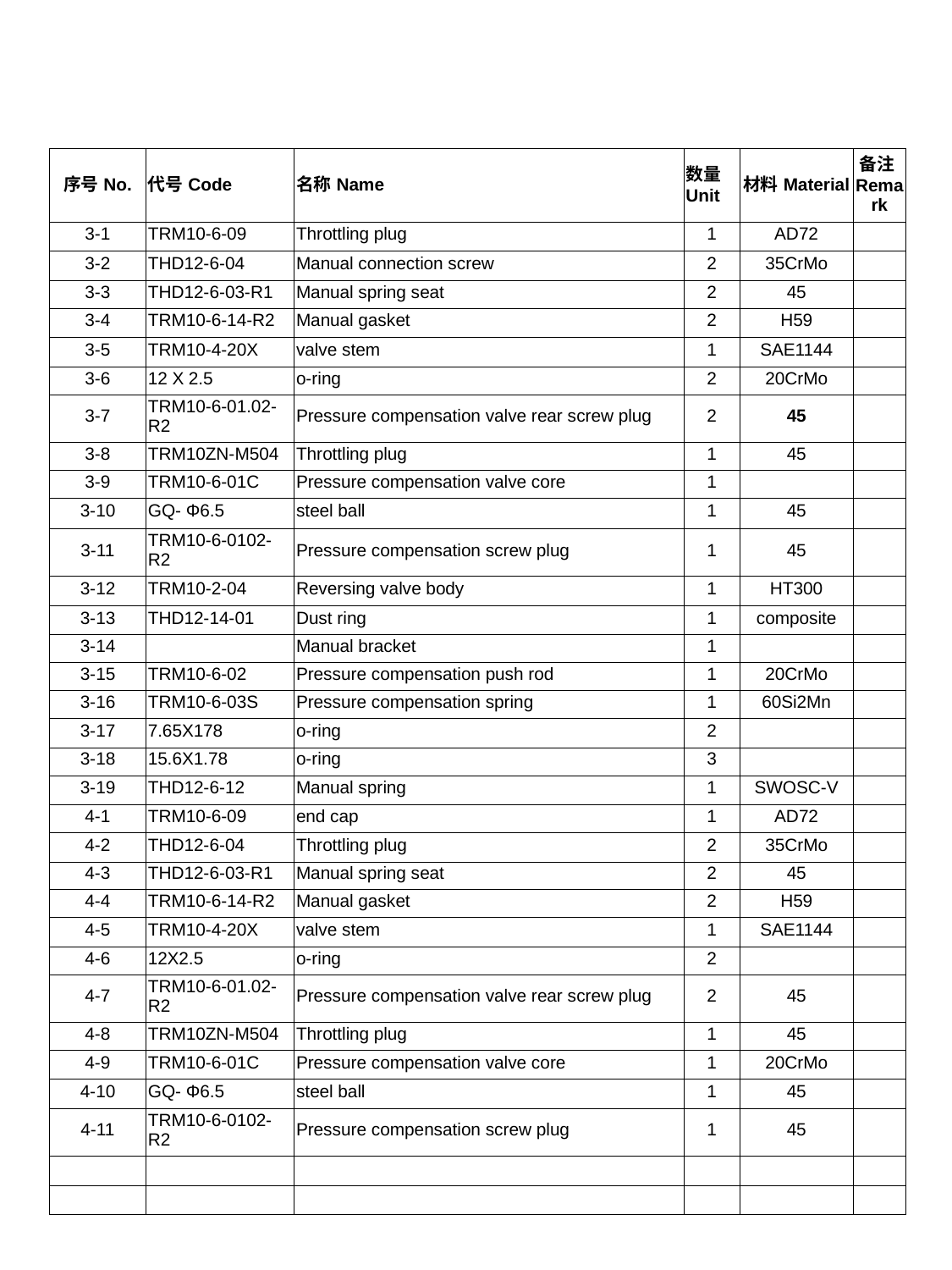

| 序号No. | 代号Code | 名称Name | 数量Unit | 材料Material | 备注Remark |
| --- | --- | --- | --- | --- | --- |
| 3-1 | TRM10-6-09 | Throttling plug | 1 | AD72 |  |
| 3-2 | THD12-6-04 | Manual connection screw | 2 | 35CrMo |  |
| 3-3 | THD12-6-03-R1 | Manual spring seat | 2 | 45 |  |
| 3-4 | TRM10-6-14-R2 | Manual gasket | 2 | H59 |  |
| 3-5 | TRM10-4-20X | valve stem | 1 | SAE1144 |  |
| 3-6 | 12 X 2.5 | o-ring | 2 | 20CrMo |  |
| 3-7 | TRM10-6-01.02-R2 | Pressure compensation valve rear screw plug | 2 | 45 |  |
| 3-8 | TRM10ZN-M504 | Throttling plug | 1 | 45 |  |
| 3-9 | TRM10-6-01C | Pressure compensation valve core | 1 |  |  |
| 3-10 | GQ- Φ6.5 | steel ball | 1 | 45 |  |
| 3-11 | TRM10-6-0102-R2 | Pressure compensation screw plug | 1 | 45 |  |
| 3-12 | TRM10-2-04 | Reversing valve body | 1 | HT300 |  |
| 3-13 | THD12-14-01 | Dust ring | 1 | composite |  |
| 3-14 |  | Manual bracket | 1 |  |  |
| 3-15 | TRM10-6-02 | Pressure compensation push rod | 1 | 20CrMo |  |
| 3-16 | TRM10-6-03S | Pressure compensation spring | 1 | 60Si2Mn |  |
| 3-17 | 7.65X178 | o-ring | 2 |  |  |
| 3-18 | 15.6X1.78 | o-ring | 3 |  |  |
| 3-19 | THD12-6-12 | Manual spring | 1 | SWOSC-V |  |
| 4-1 | TRM10-6-09 | end cap | 1 | AD72 |  |
| 4-2 | THD12-6-04 | Throttling plug | 2 | 35CrMo |  |
| 4-3 | THD12-6-03-R1 | Manual spring seat | 2 | 45 |  |
| 4-4 | TRM10-6-14-R2 | Manual gasket | 2 | H59 |  |
| 4-5 | TRM10-4-20X | valve stem | 1 | SAE1144 |  |
| 4-6 | 12X2.5 | o-ring | 2 |  |  |
| 4-7 | TRM10-6-01.02-R2 | Pressure compensation valve rear screw plug | 2 | 45 |  |
| 4-8 | TRM10ZN-M504 | Throttling plug | 1 | 45 |  |
| 4-9 | TRM10-6-01C | Pressure compensation valve core | 1 | 20CrMo |  |
| 4-10 | GQ- Φ6.5 | steel ball | 1 | 45 |  |
| 4-11 | TRM10-6-0102-R2 | Pressure compensation screw plug | 1 | 45 |  |
|  |  |  |  |  |  |
|  |  |  |  |  |  |
25